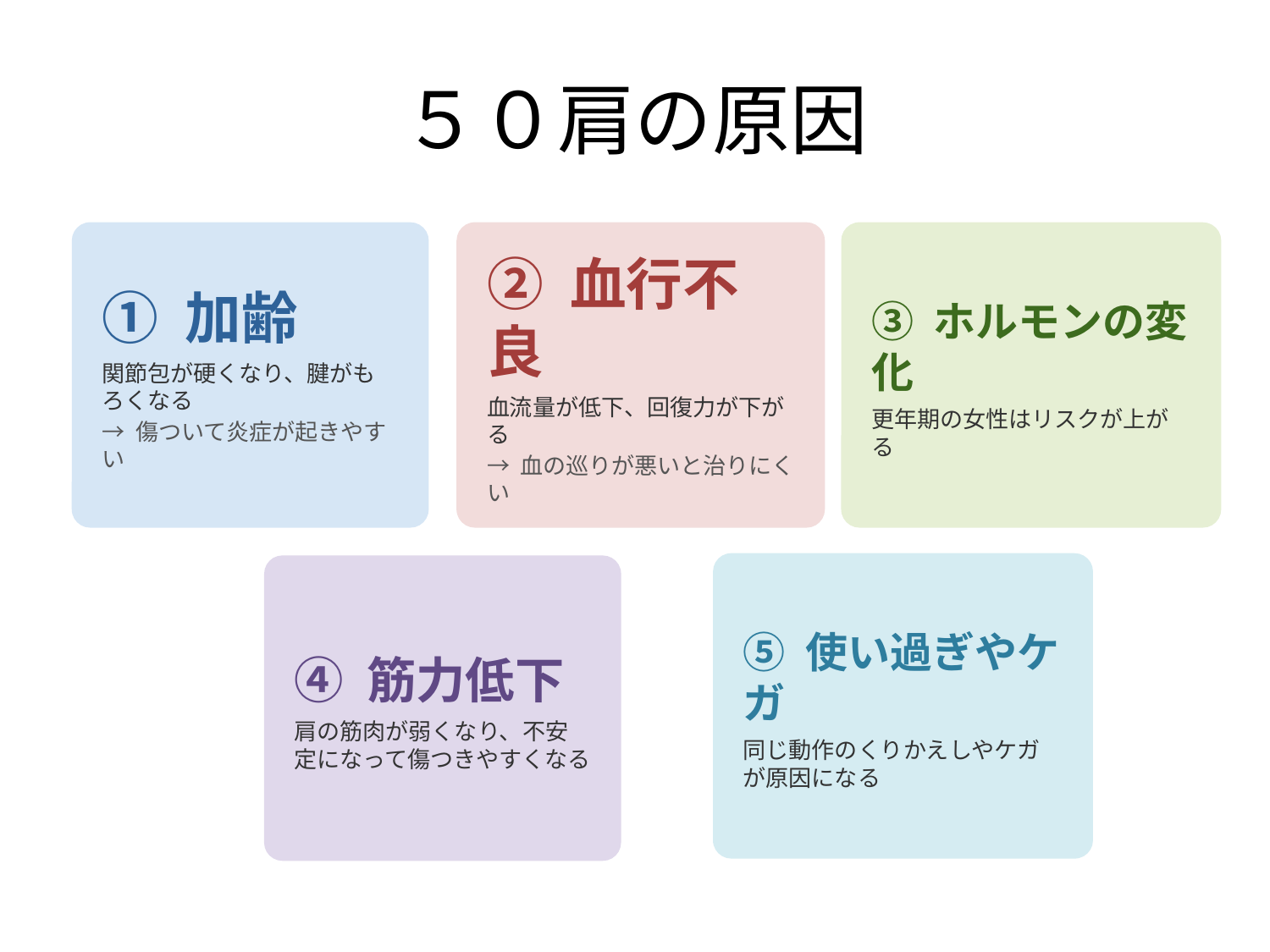

# ５０肩の原因
① 加齢
関節包が硬くなり、腱がもろくなる
→ 傷ついて炎症が起きやすい
② 血行不良
血流量が低下、回復力が下がる
→ 血の巡りが悪いと治りにくい
③ ホルモンの変化
更年期の女性はリスクが上がる
⑤ 使い過ぎやケガ
同じ動作のくりかえしやケガが原因になる
④ 筋力低下
肩の筋肉が弱くなり、不安定になって傷つきやすくなる